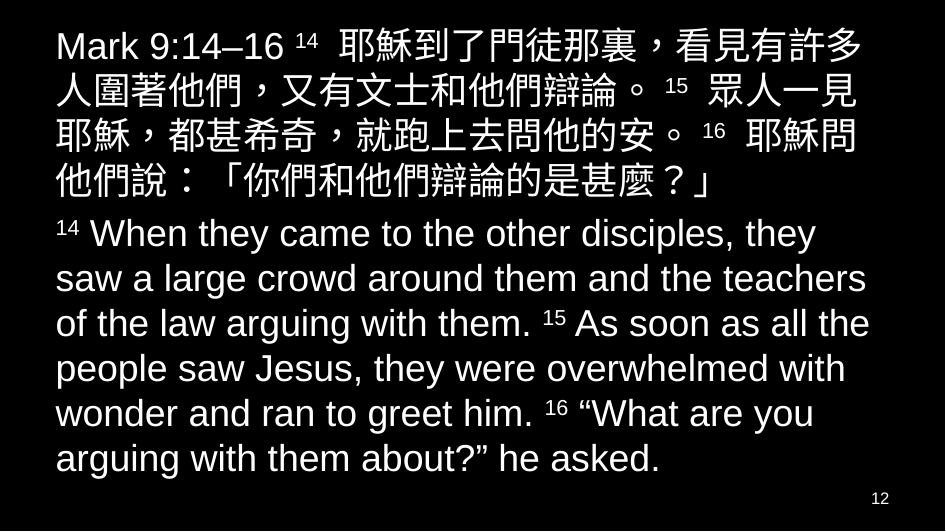

Mark 9:14–16 14 耶穌到了門徒那裏，看見有許多人圍著他們，又有文士和他們辯論。15 眾人一見耶穌，都甚希奇，就跑上去問他的安。16 耶穌問他們說：「你們和他們辯論的是甚麼？」
14 When they came to the other disciples, they saw a large crowd around them and the teachers of the law arguing with them. 15 As soon as all the people saw Jesus, they were overwhelmed with wonder and ran to greet him. 16 “What are you arguing with them about?” he asked.
12